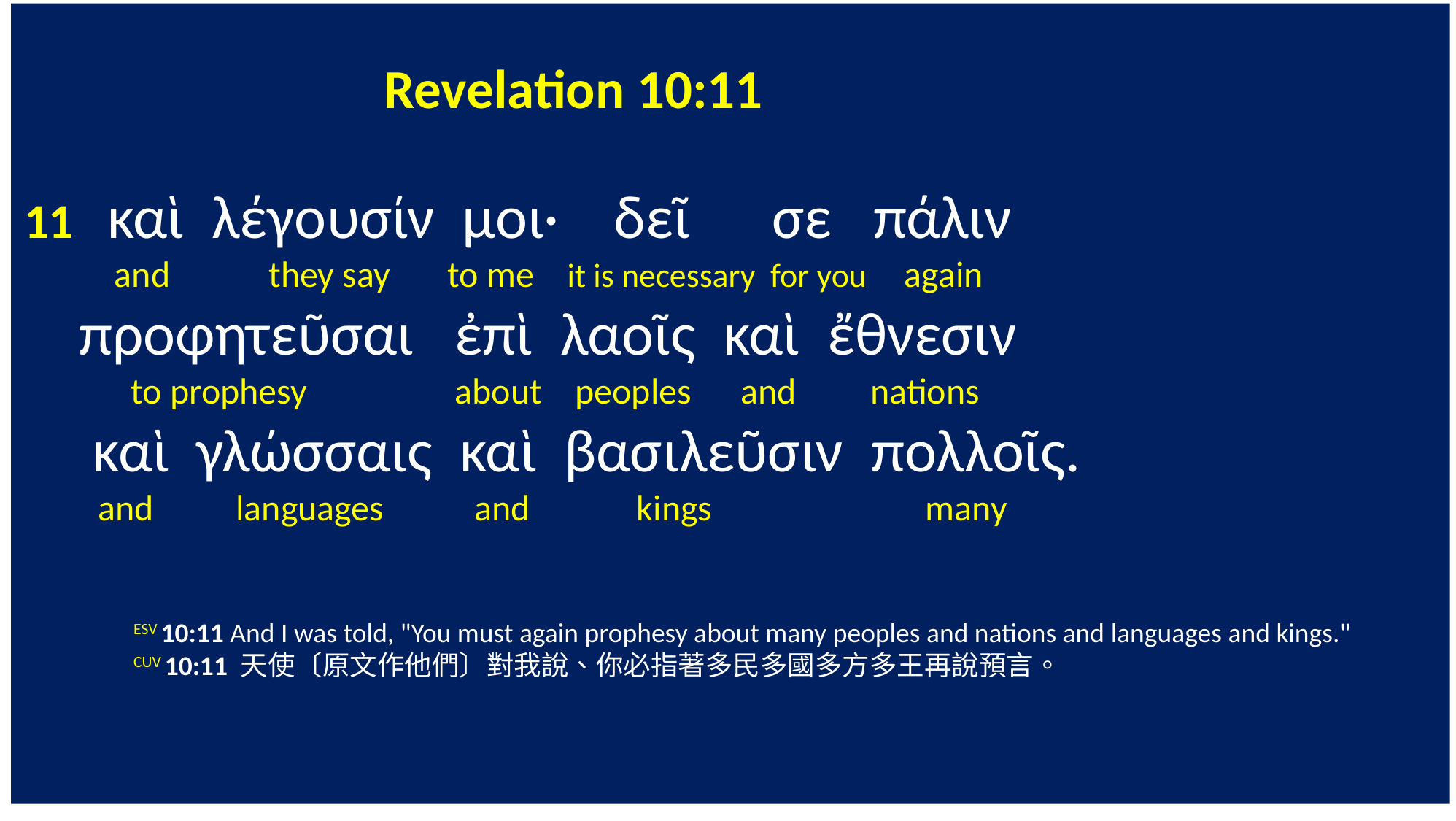

Revelation 10:11

11   καὶ  λέγουσίν  μοι·    δεῖ      σε   πάλιν
           and            they say       to me    it is necessary  for you     again
    προφητεῦσαι   ἐπὶ  λαοῖς  καὶ  ἔθνεσιν
             to prophesy                  about    peoples      and         nations
     καὶ  γλώσσαις  καὶ  βασιλεῦσιν  πολλοῖς.
         and          languages           and             kings                          many

	ESV 10:11 And I was told, "You must again prophesy about many peoples and nations and languages and kings."
	CUV 10:11 天使〔原文作他們〕對我說、你必指著多民多國多方多王再說預言。